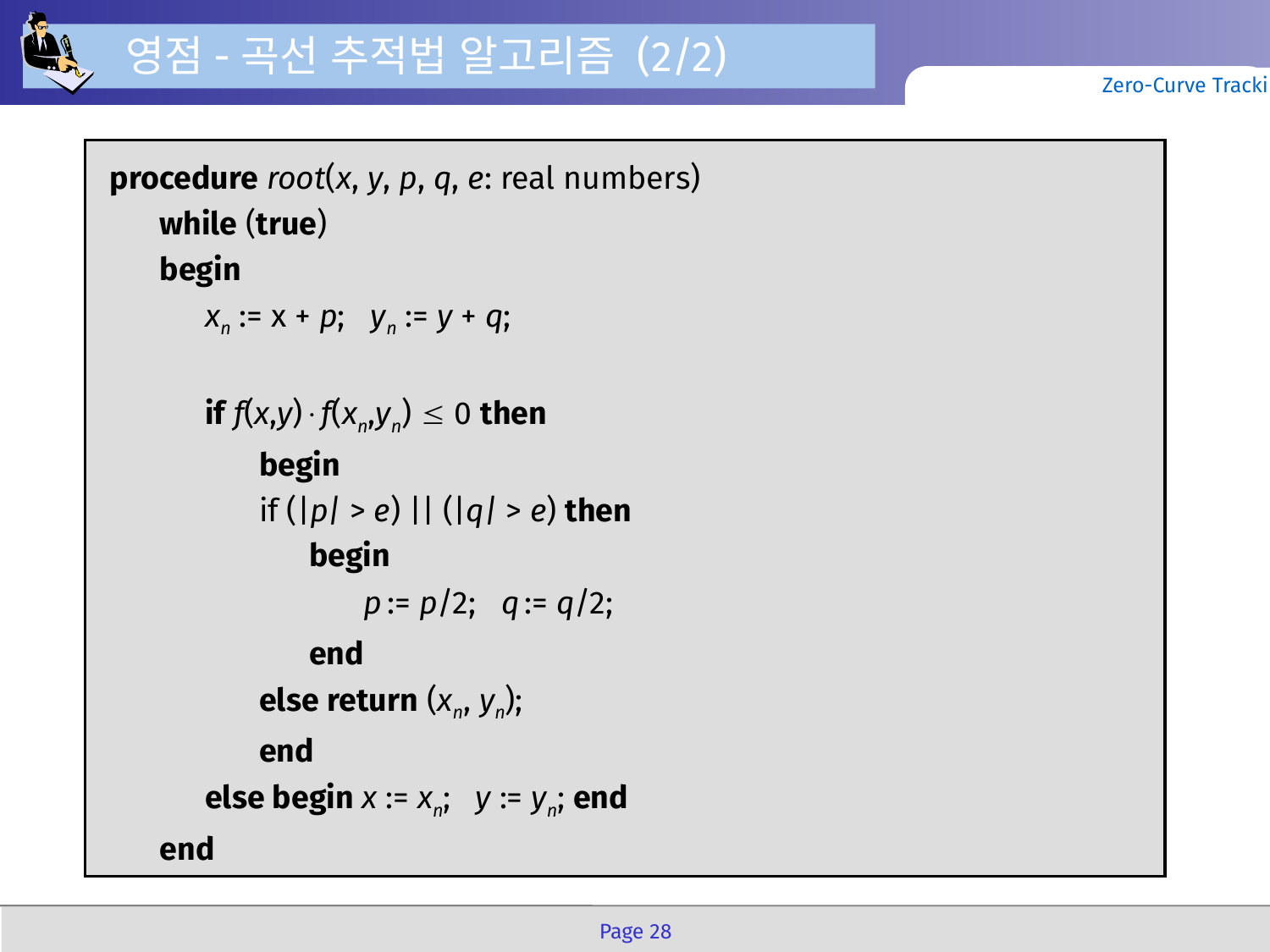

영점-곡선 추적법 알고리즘 (2/2)
Zero-Curve Tracking
procedure root(x, y, p, q, e: real numbers)
	while (true)
	begin
		xn := x + p;   yn := y + q;

		if f(x,y)⋅f(xn,yn) ≤ 0 then
			begin
			if (|p| > e) || (|q| > e) then
				begin
					p := p/2;   q := q/2;
				end
			else return (xn, yn);
			end
		else begin x := xn;   y := yn; end
	end
Page 28